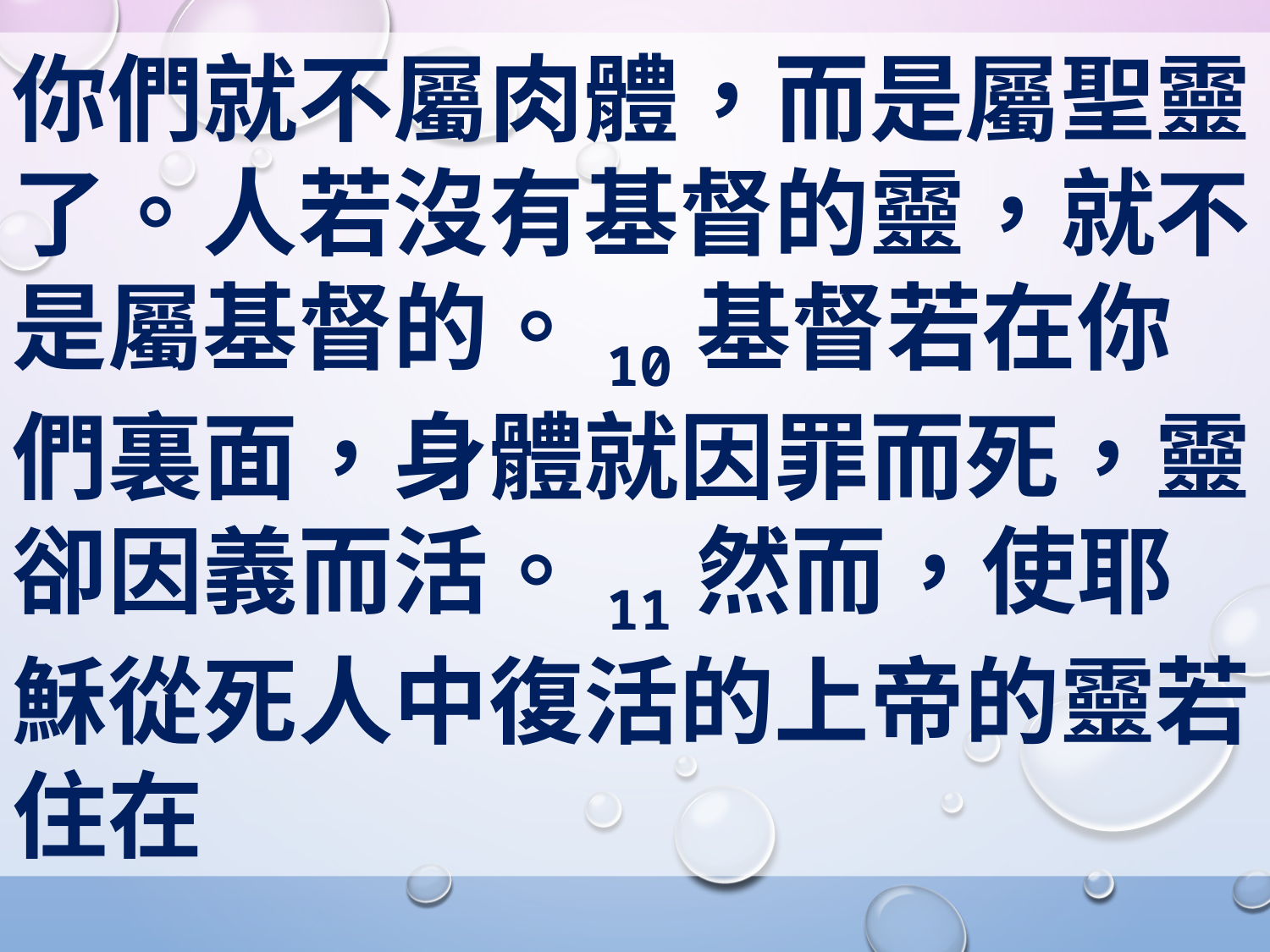

你們就不屬肉體，而是屬聖靈了。人若沒有基督的靈，就不是屬基督的。10基督若在你們裏面，身體就因罪而死，靈卻因義而活。11然而，使耶穌從死人中復活的上帝的靈若住在